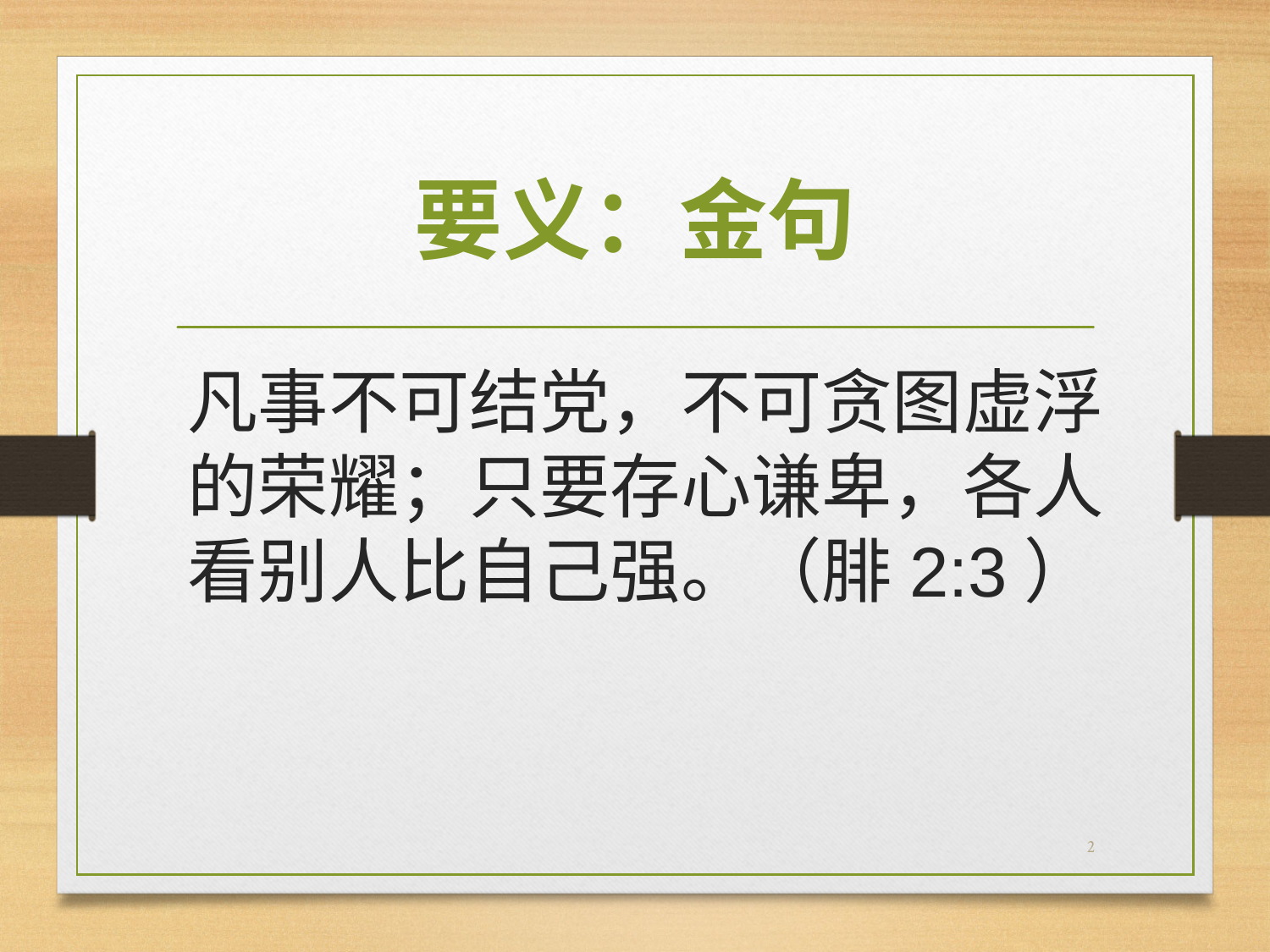

# 要义：金句
凡事不可结党，不可贪图虚浮的荣耀；只要存心谦卑，各人看别人比自己强。（腓2:3）
2